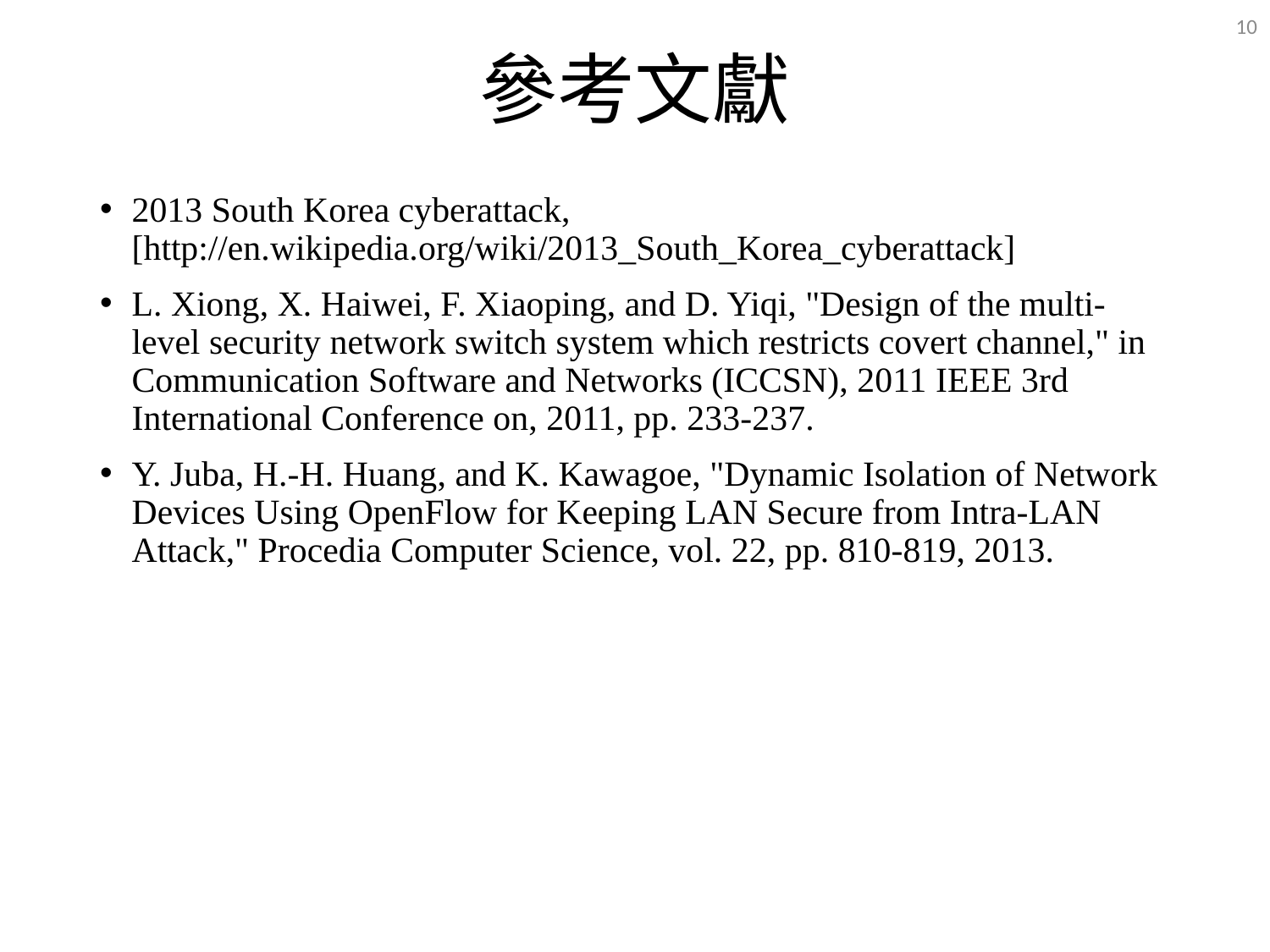

10
# 參考文獻
2013 South Korea cyberattack, [http://en.wikipedia.org/wiki/2013_South_Korea_cyberattack]
L. Xiong, X. Haiwei, F. Xiaoping, and D. Yiqi, "Design of the multi-level security network switch system which restricts covert channel," in Communication Software and Networks (ICCSN), 2011 IEEE 3rd International Conference on, 2011, pp. 233-237.
Y. Juba, H.-H. Huang, and K. Kawagoe, "Dynamic Isolation of Network Devices Using OpenFlow for Keeping LAN Secure from Intra-LAN Attack," Procedia Computer Science, vol. 22, pp. 810-819, 2013.